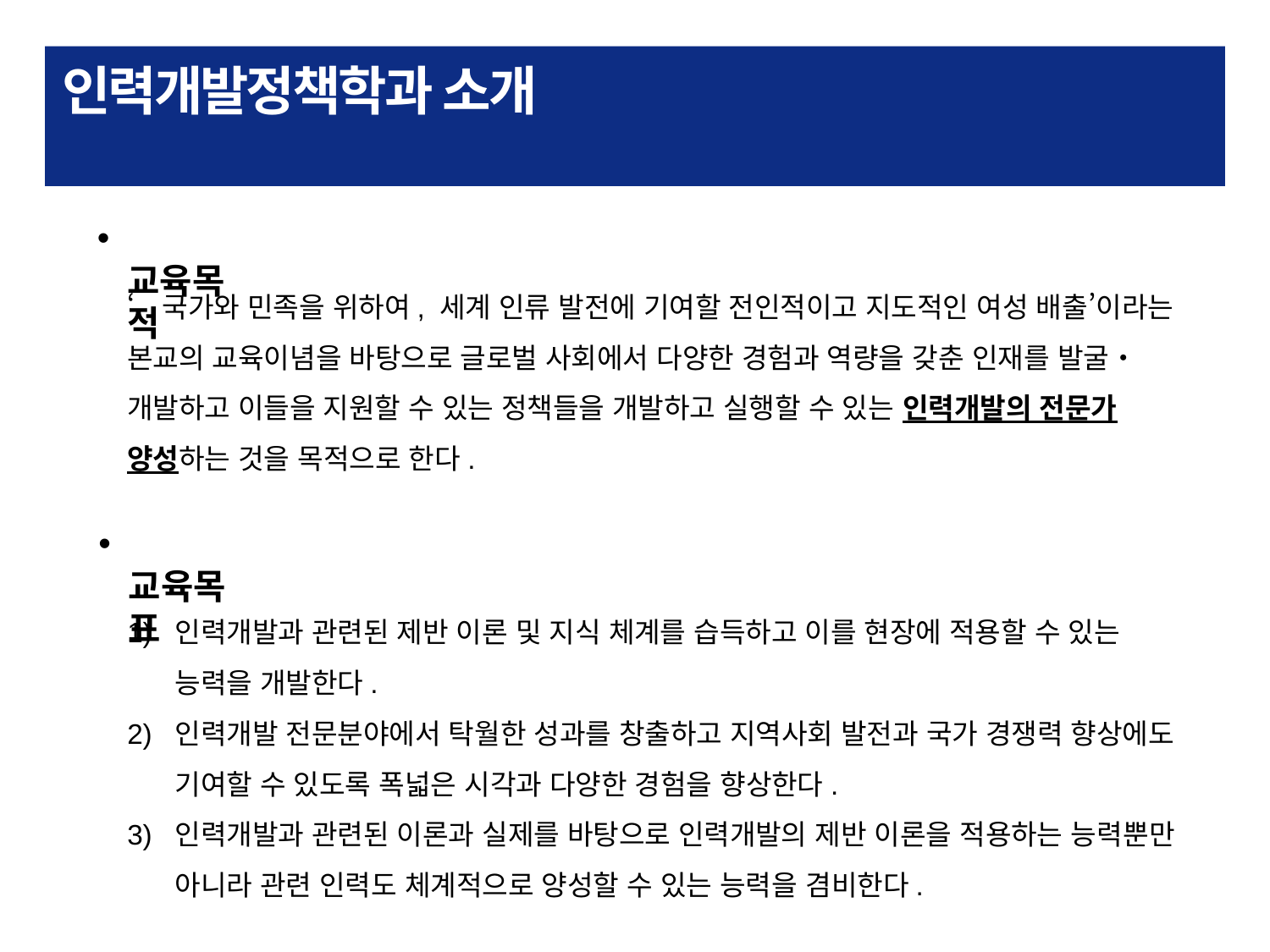

# 인력개발정책학과 소개
 교육목적
‘국가와 민족을 위하여, 세계 인류 발전에 기여할 전인적이고 지도적인 여성 배출’이라는 본교의 교육이념을 바탕으로 글로벌 사회에서 다양한 경험과 역량을 갖춘 인재를 발굴‧개발하고 이들을 지원할 수 있는 정책들을 개발하고 실행할 수 있는 인력개발의 전문가 양성하는 것을 목적으로 한다.
 교육목표
인력개발과 관련된 제반 이론 및 지식 체계를 습득하고 이를 현장에 적용할 수 있는 능력을 개발한다.
인력개발 전문분야에서 탁월한 성과를 창출하고 지역사회 발전과 국가 경쟁력 향상에도 기여할 수 있도록 폭넓은 시각과 다양한 경험을 향상한다.
인력개발과 관련된 이론과 실제를 바탕으로 인력개발의 제반 이론을 적용하는 능력뿐만 아니라 관련 인력도 체계적으로 양성할 수 있는 능력을 겸비한다.